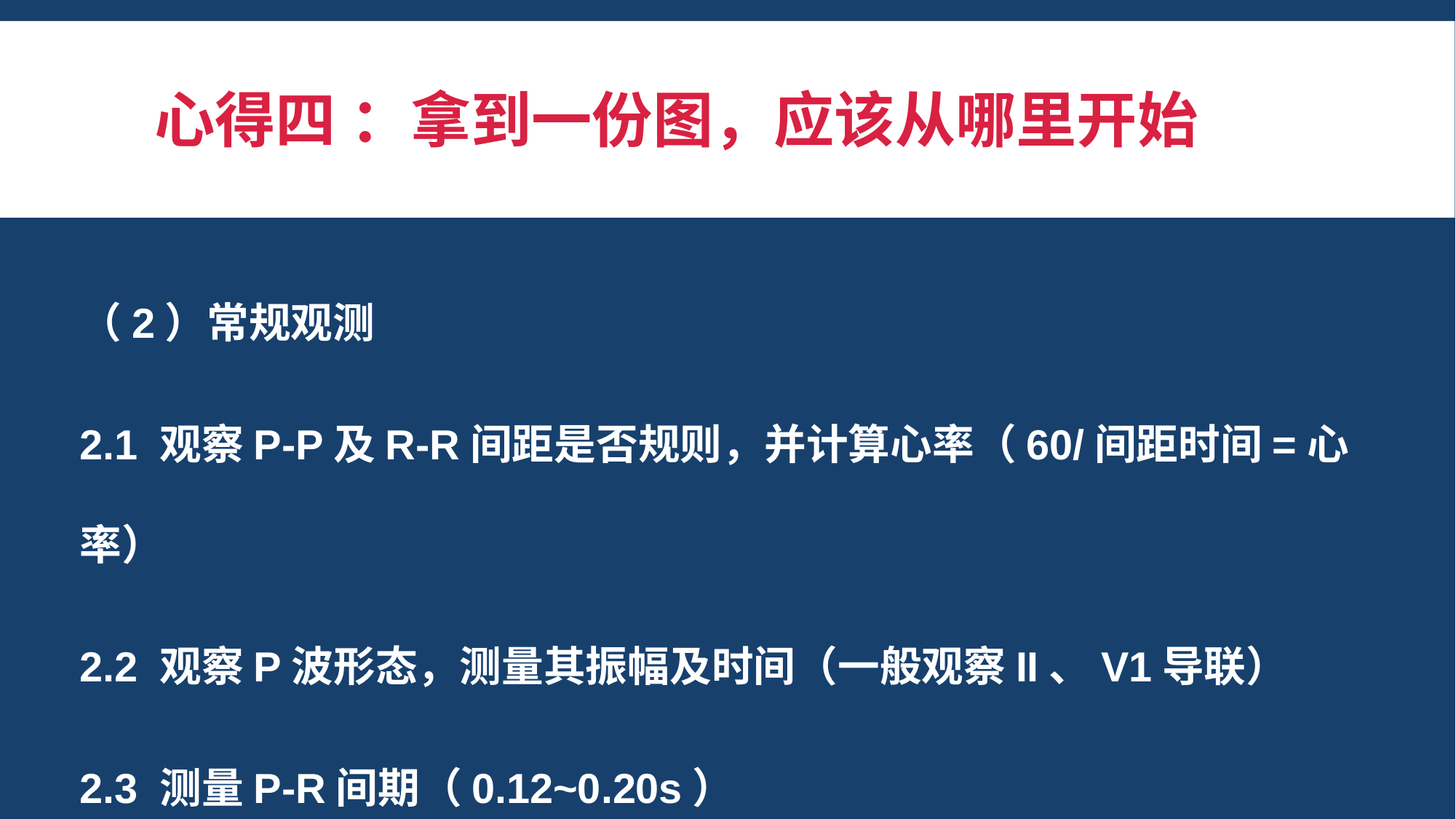

# 心得四 ：拿到一份图，应该从哪里开始
（2）常规观测
2.1 观察P-P及R-R间距是否规则，并计算心率（60/间距时间=心率）
2.2 观察P波形态，测量其振幅及时间（一般观察II、V1导联）
2.3 测量P-R间期（0.12~0.20s）